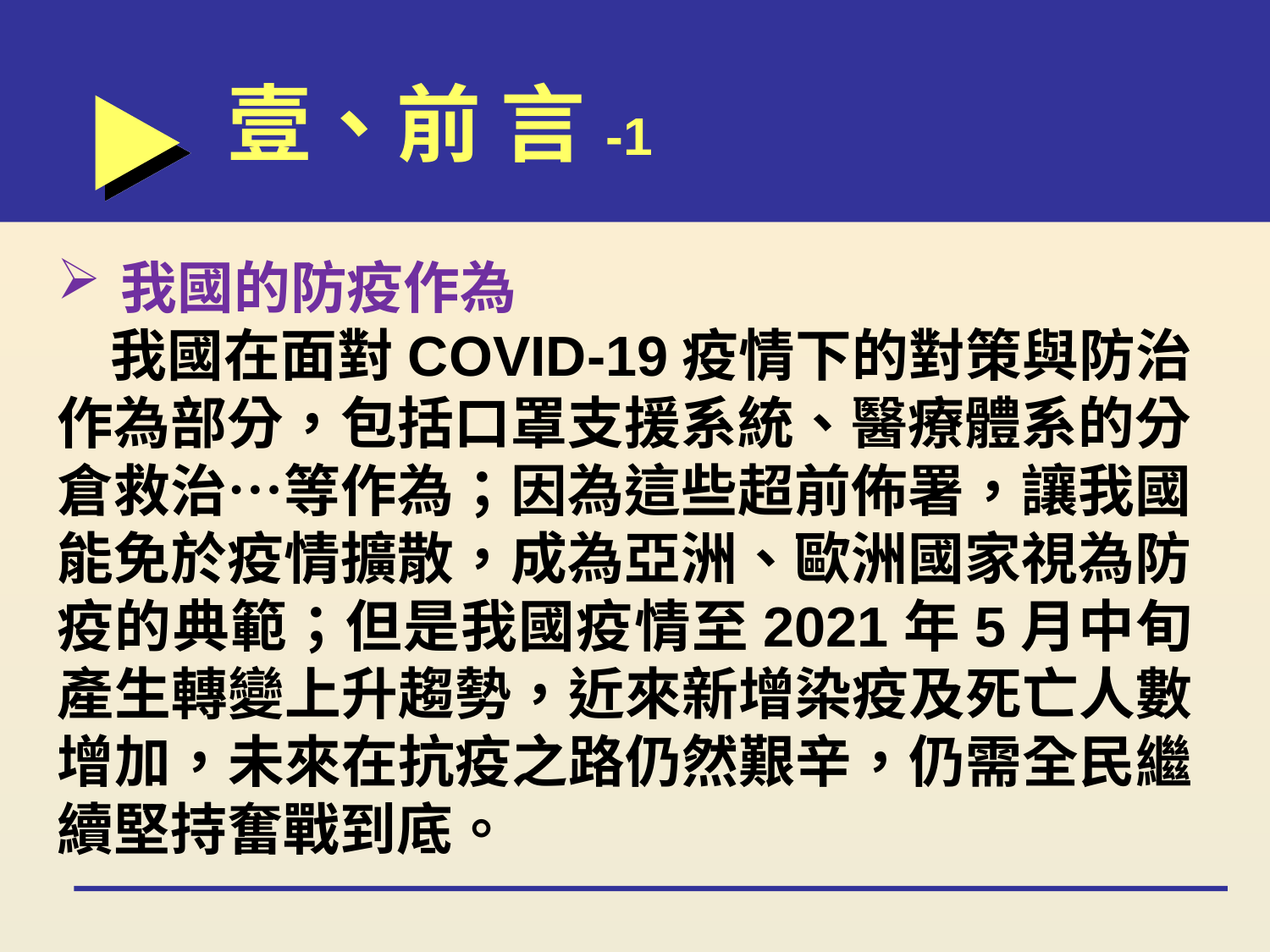

壹、前 言-1
我國的防疫作為
   我國在面對COVID-19疫情下的對策與防治作為部分，包括口罩支援系統、醫療體系的分倉救治…等作為；因為這些超前佈署，讓我國能免於疫情擴散，成為亞洲、歐洲國家視為防疫的典範；但是我國疫情至2021年5月中旬產生轉變上升趨勢，近來新增染疫及死亡人數增加，未來在抗疫之路仍然艱辛，仍需全民繼續堅持奮戰到底。